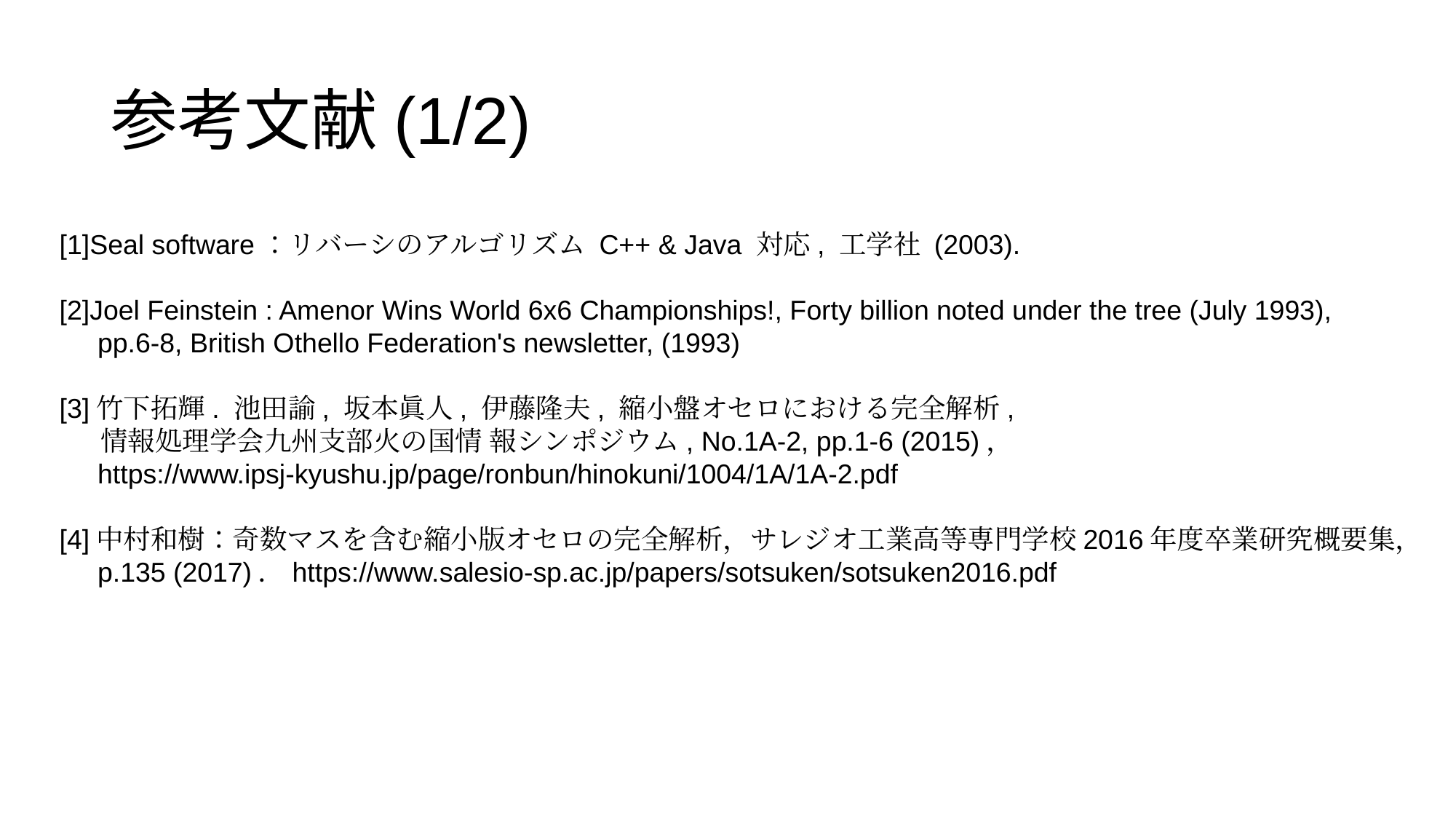

# 参考文献(1/2)
[1]Seal software：リバーシのアルゴリズム C++ & Java 対応, 工学社 (2003).

[2]Joel Feinstein : Amenor Wins World 6x6 Championships!, Forty billion noted under the tree (July 1993),
     pp.6-8, British Othello Federation's newsletter, (1993)

[3]竹下拓輝. 池田諭, 坂本眞人, 伊藤隆夫, 縮小盤オセロにおける完全解析,
     情報処理学会九州支部火の国情 報シンポジウム, No.1A-2, pp.1-6 (2015)，
     https://www.ipsj-kyushu.jp/page/ronbun/hinokuni/1004/1A/1A-2.pdf

[4]中村和樹：奇数マスを含む縮小版オセロの完全解析，サレジオ工業高等専門学校2016年度卒業研究概要集，
     p.135 (2017)．https://www.salesio-sp.ac.jp/papers/sotsuken/sotsuken2016.pdf